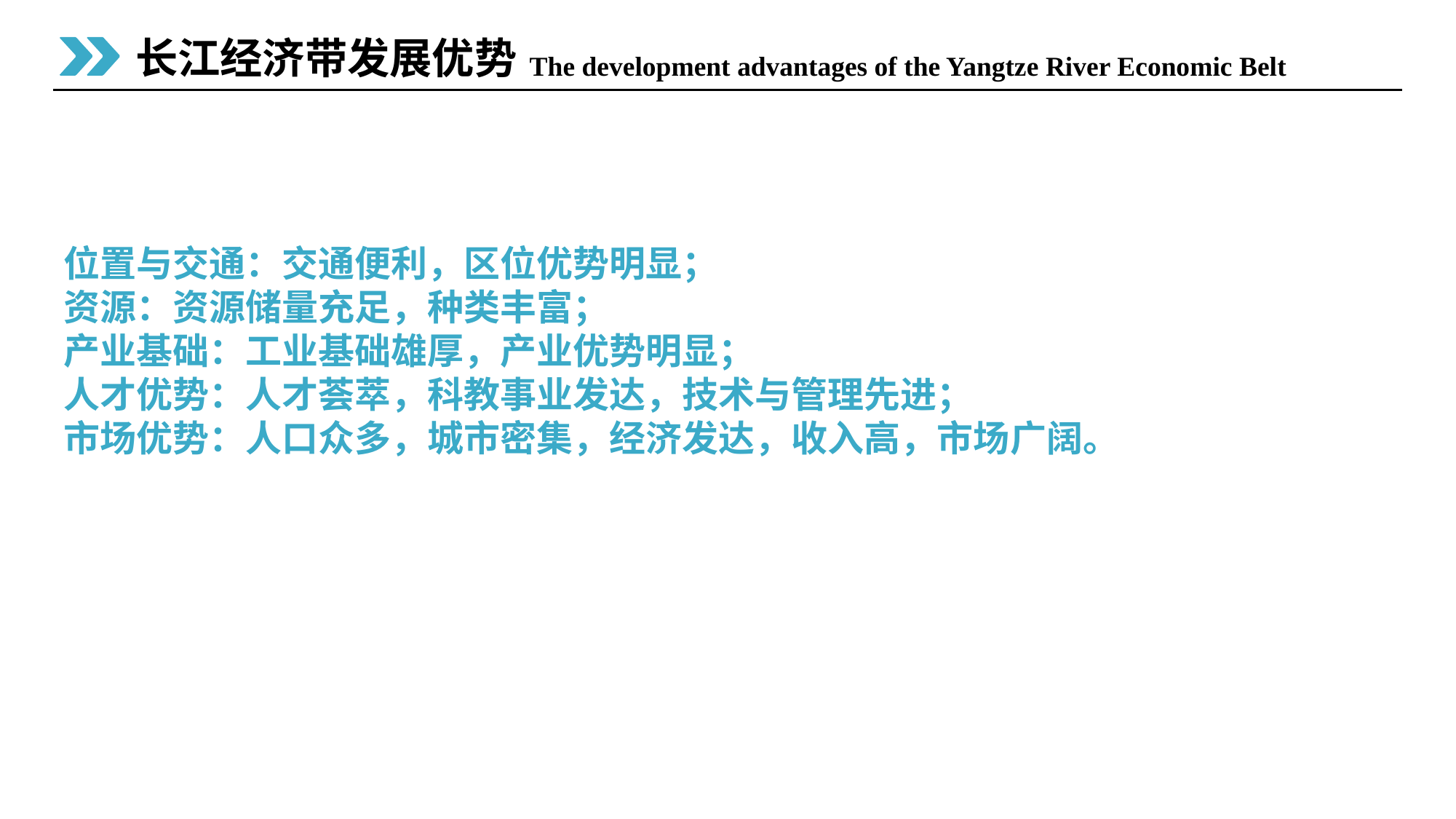

长江经济带发展优势

The development advantages of the Yangtze River Economic Belt
位置与交通：交通便利，区位优势明显；
资源：资源储量充足，种类丰富；
产业基础：工业基础雄厚，产业优势明显；
人才优势：人才荟萃，科教事业发达，技术与管理先进；
市场优势：人口众多，城市密集，经济发达，收入高，市场广阔。